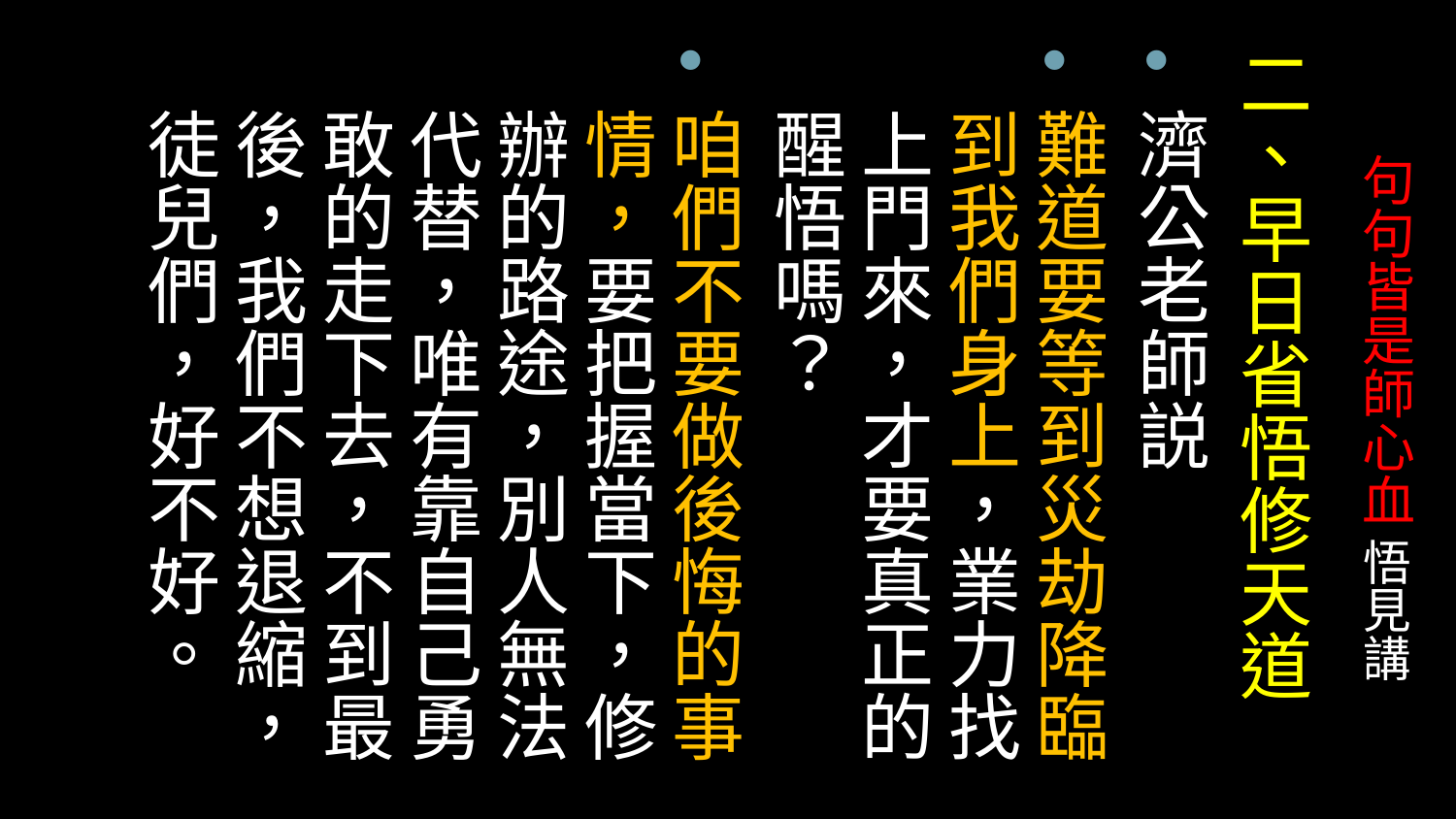

二、早日省悟修天道
濟公老師説
難道要等到災劫降臨到我們身上，業力找上門來，才要真正的醒悟嗎？
咱們不要做後悔的事情，要把握當下，修辦的路途，別人無法代替，唯有靠自己勇敢的走下去，不到最後，我們不想退縮，徒兒們，好不好。

# 句句皆是師心血 悟見講